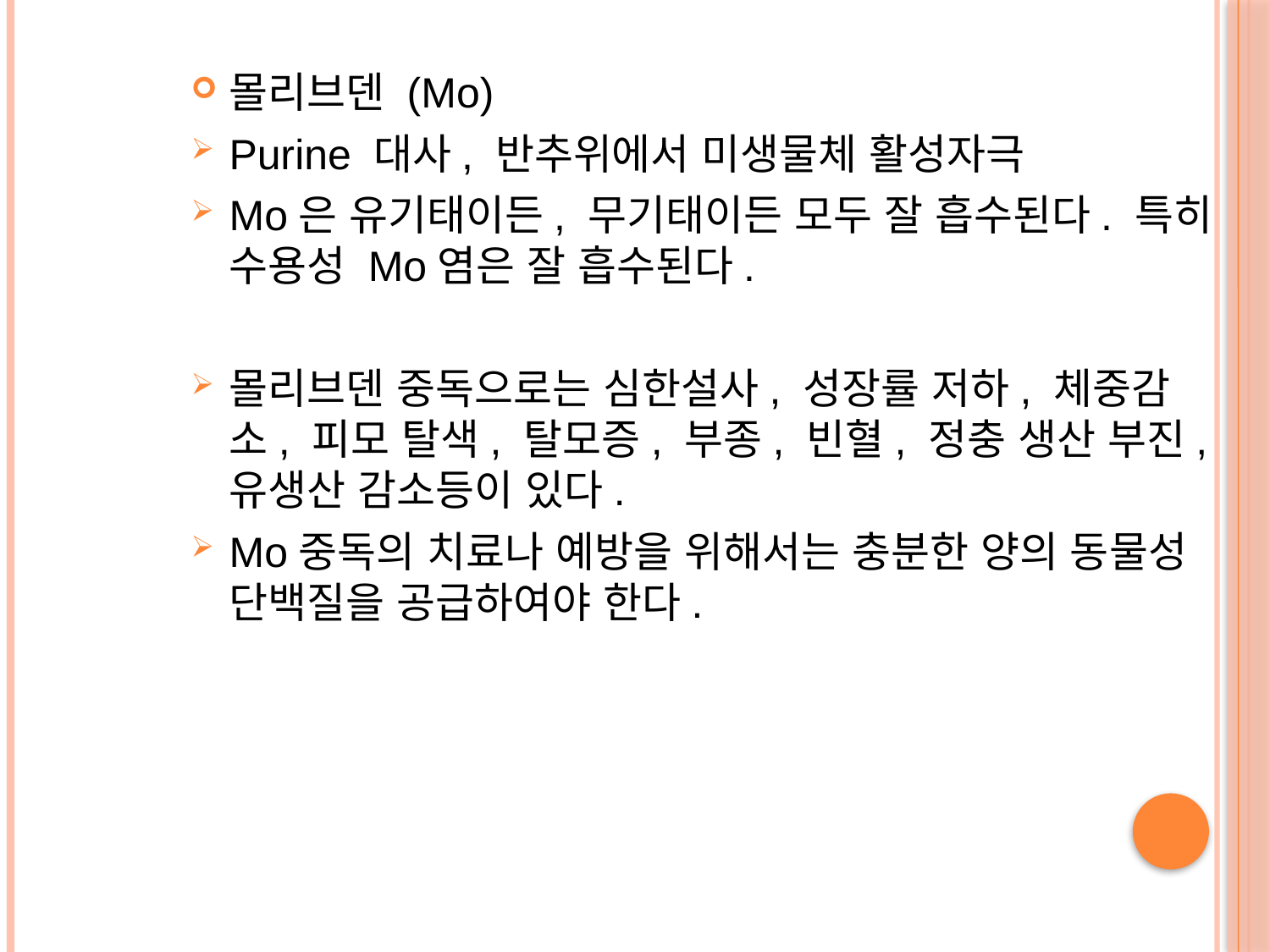

몰리브덴 (Mo)
Purine 대사, 반추위에서 미생물체 활성자극
Mo은 유기태이든, 무기태이든 모두 잘 흡수된다. 특히 수용성 Mo염은 잘 흡수된다.

몰리브덴 중독으로는 심한설사, 성장률 저하, 체중감소, 피모 탈색, 탈모증, 부종, 빈혈, 정충 생산 부진, 유생산 감소등이 있다.
Mo중독의 치료나 예방을 위해서는 충분한 양의 동물성 단백질을 공급하여야 한다.